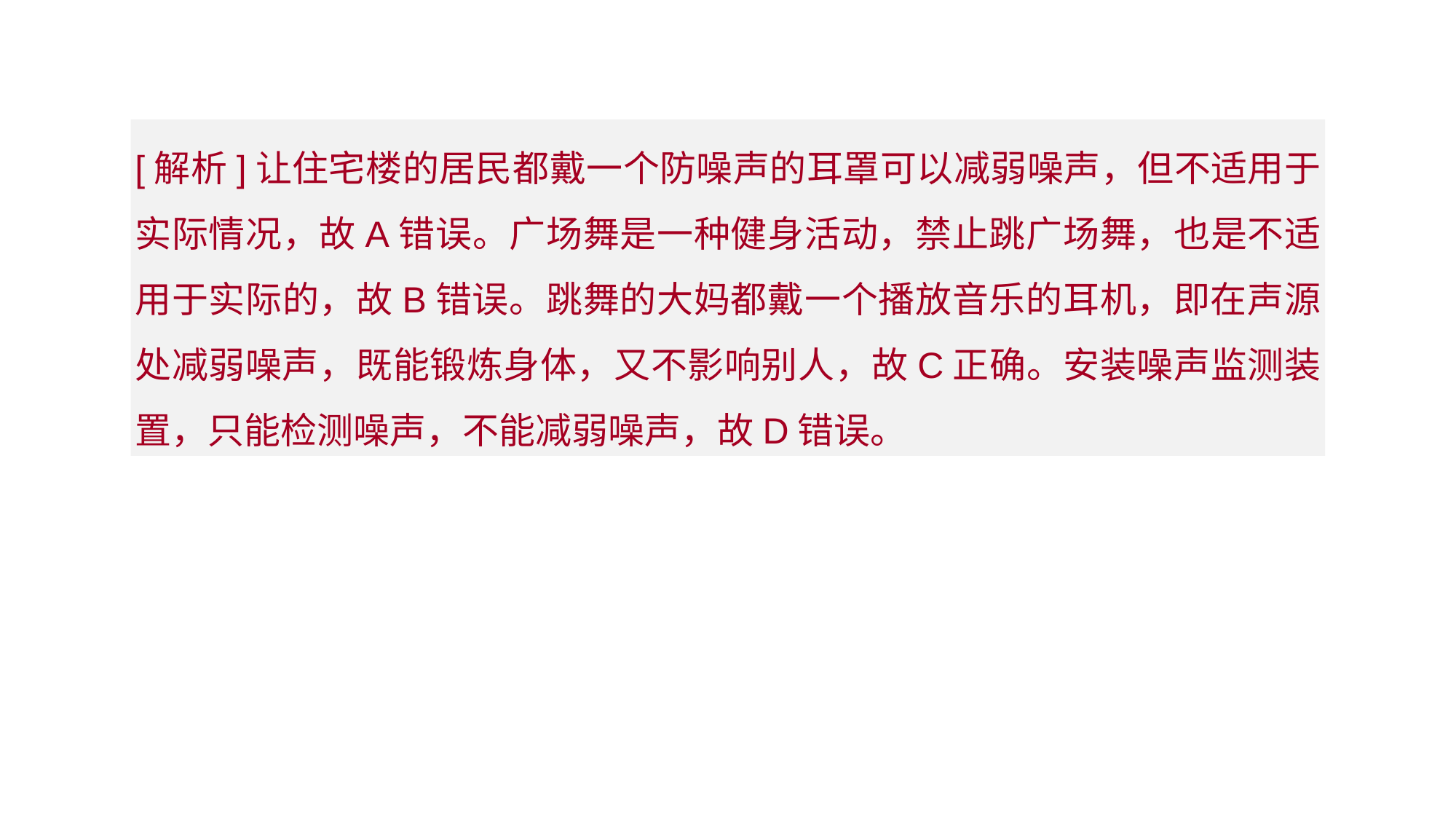

[解析]让住宅楼的居民都戴一个防噪声的耳罩可以减弱噪声，但不适用于实际情况，故A错误。广场舞是一种健身活动，禁止跳广场舞，也是不适用于实际的，故B错误。跳舞的大妈都戴一个播放音乐的耳机，即在声源处减弱噪声，既能锻炼身体，又不影响别人，故C正确。安装噪声监测装置，只能检测噪声，不能减弱噪声，故D错误。
重难突破 能力提升